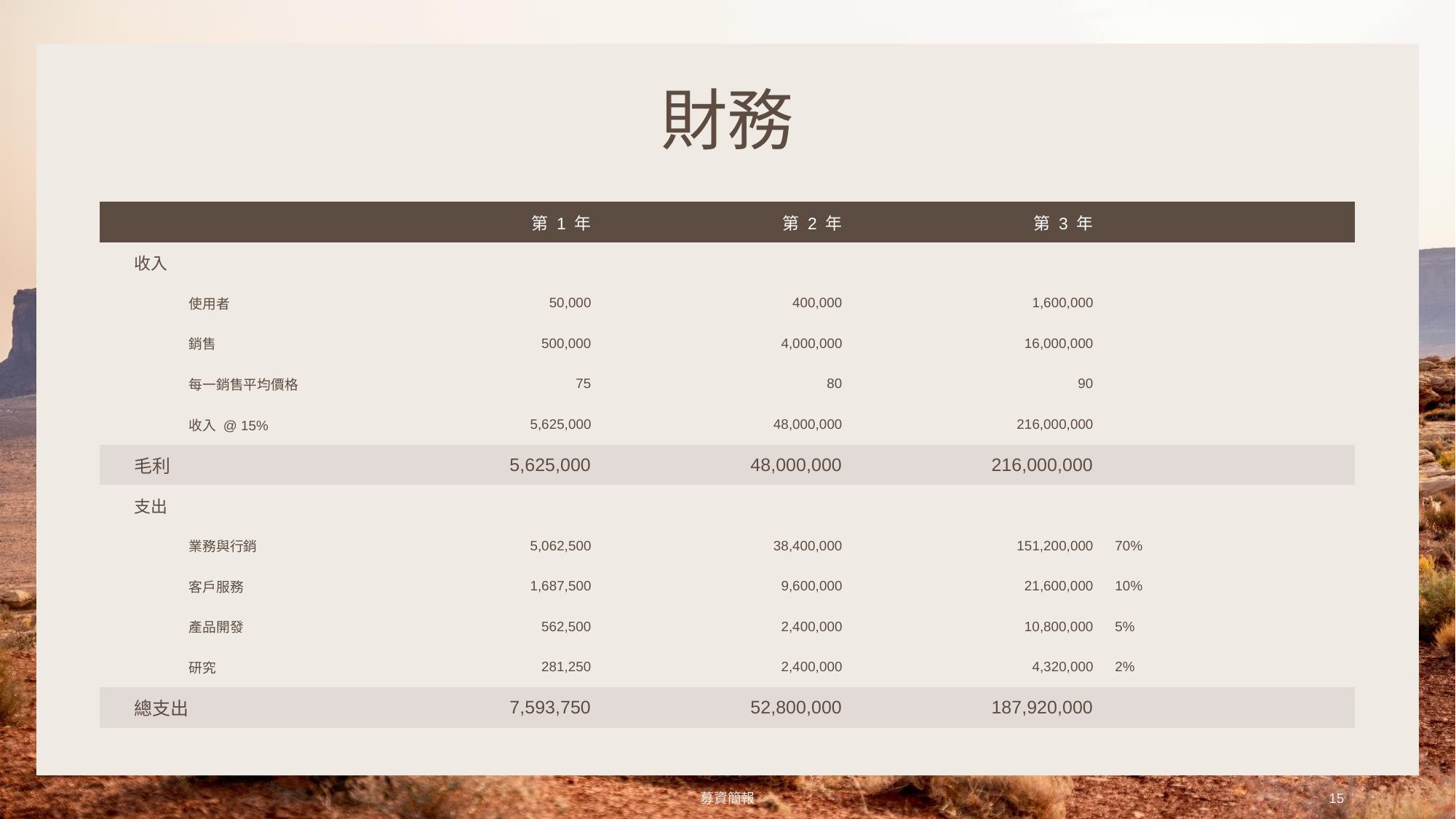

# 財務
|  | 第 1 年 | 第 2 年 | 第 3 年 |  |
| --- | --- | --- | --- | --- |
| 收入 |  |  |  |  |
| 使用者 | 50,000 | 400,000 | 1,600,000 |  |
| 銷售 | 500,000 | 4,000,000 | 16,000,000 |  |
| 每一銷售平均價格 | 75 | 80 | 90 |  |
| 收入 @ 15% | 5,625,000 | 48,000,000 | 216,000,000 |  |
| 毛利 | 5,625,000 | 48,000,000 | 216,000,000 |  |
| 支出 |  |  |  |  |
| 業務與行銷 | 5,062,500 | 38,400,000 | 151,200,000 | 70% |
| 客戶服務 | 1,687,500 | 9,600,000 | 21,600,000 | 10% |
| 產品開發 | 562,500 | 2,400,000 | 10,800,000 | 5% |
| 研究 | 281,250 | 2,400,000 | 4,320,000 | 2% |
| 總支出 | 7,593,750 | 52,800,000 | 187,920,000 |  |
募資簡報
15